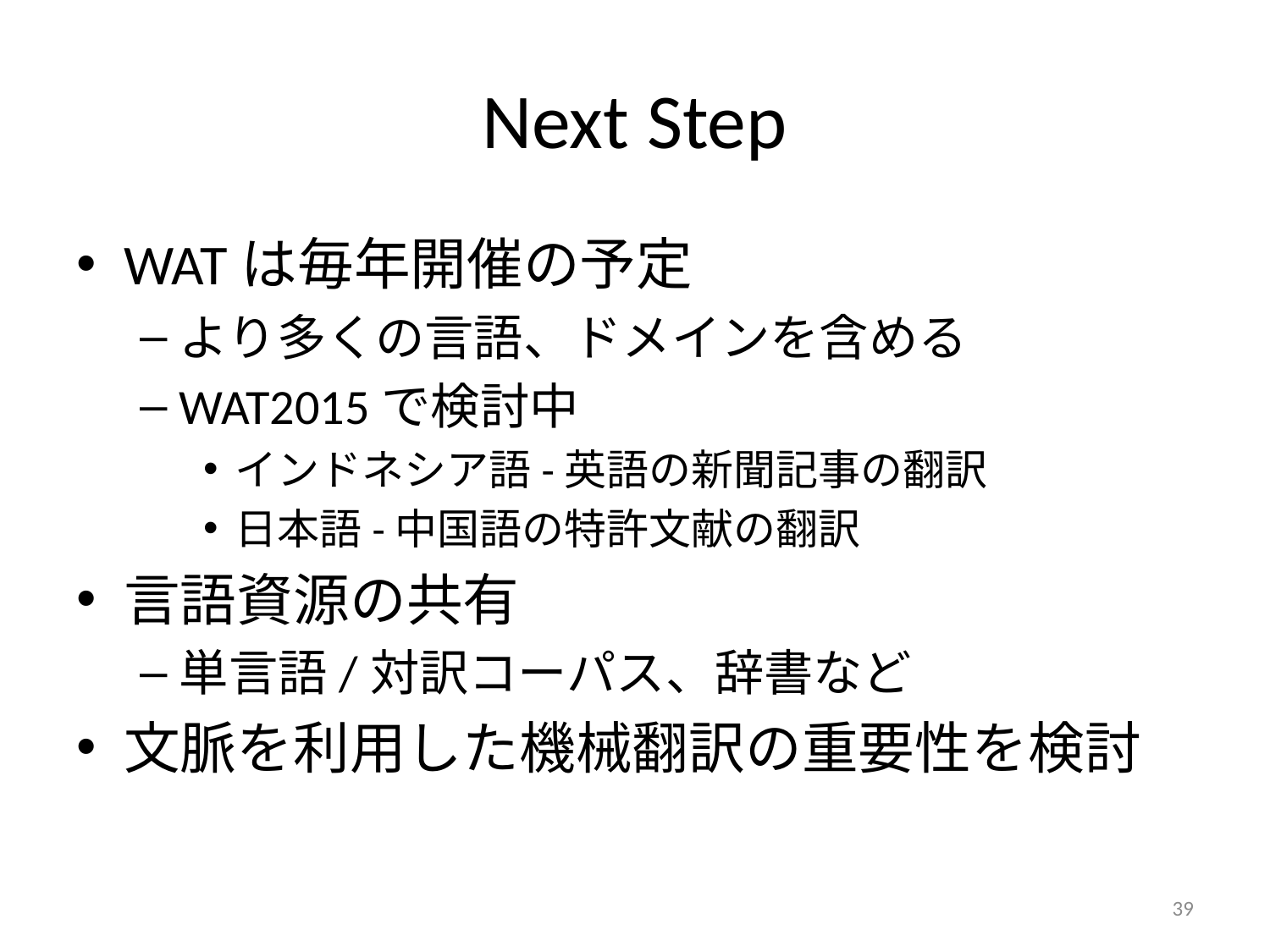

# Next Step
WATは毎年開催の予定
より多くの言語、ドメインを含める
WAT2015で検討中
インドネシア語-英語の新聞記事の翻訳
日本語-中国語の特許文献の翻訳
言語資源の共有
単言語/対訳コーパス、辞書など
文脈を利用した機械翻訳の重要性を検討
39